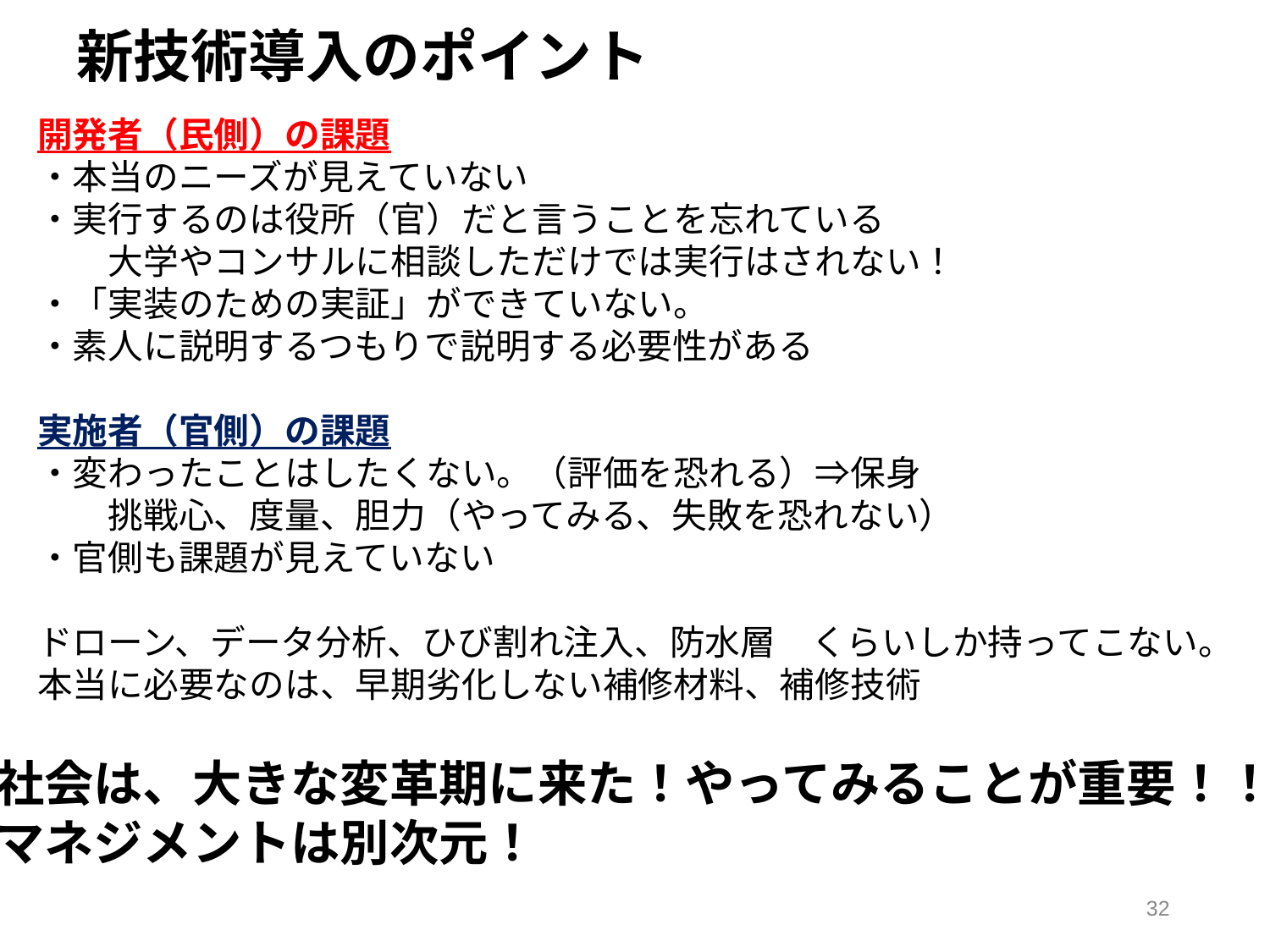

# 新技術導入のポイント
開発者（民側）の課題
・本当のニーズが見えていない
・実行するのは役所（官）だと言うことを忘れている
　　大学やコンサルに相談しただけでは実行はされない！
・「実装のための実証」ができていない。
・素人に説明するつもりで説明する必要性がある

実施者（官側）の課題
・変わったことはしたくない。（評価を恐れる）⇒保身
　　挑戦心、度量、胆力（やってみる、失敗を恐れない）
・官側も課題が見えていない

ドローン、データ分析、ひび割れ注入、防水層　くらいしか持ってこない。
本当に必要なのは、早期劣化しない補修材料、補修技術
社会は、大きな変革期に来た！やってみることが重要！！
マネジメントは別次元！
32